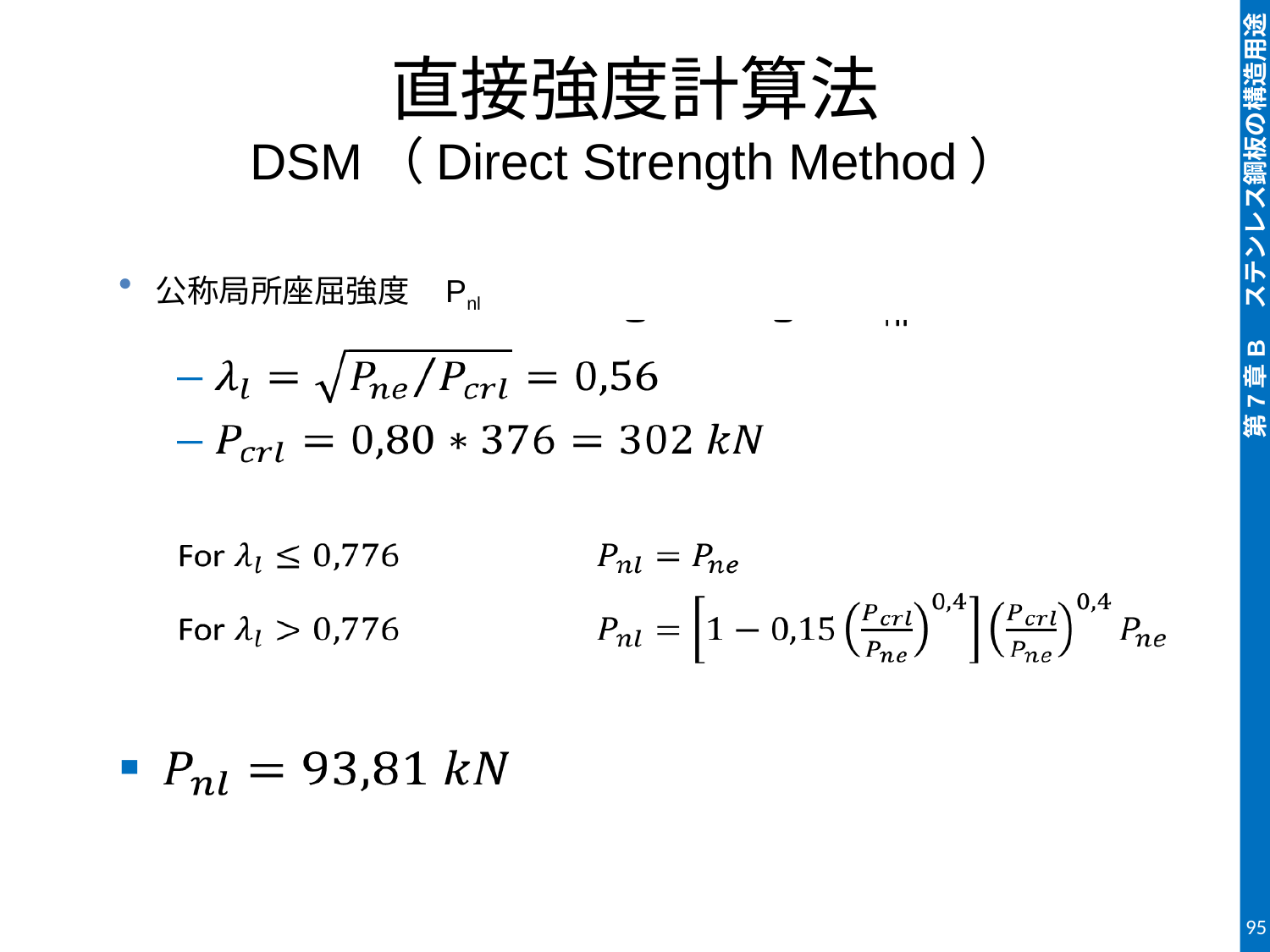

# 直接強度計算法 DSM（Direct Strength Method）
・ 公称局所座屈強度　Pnl

95